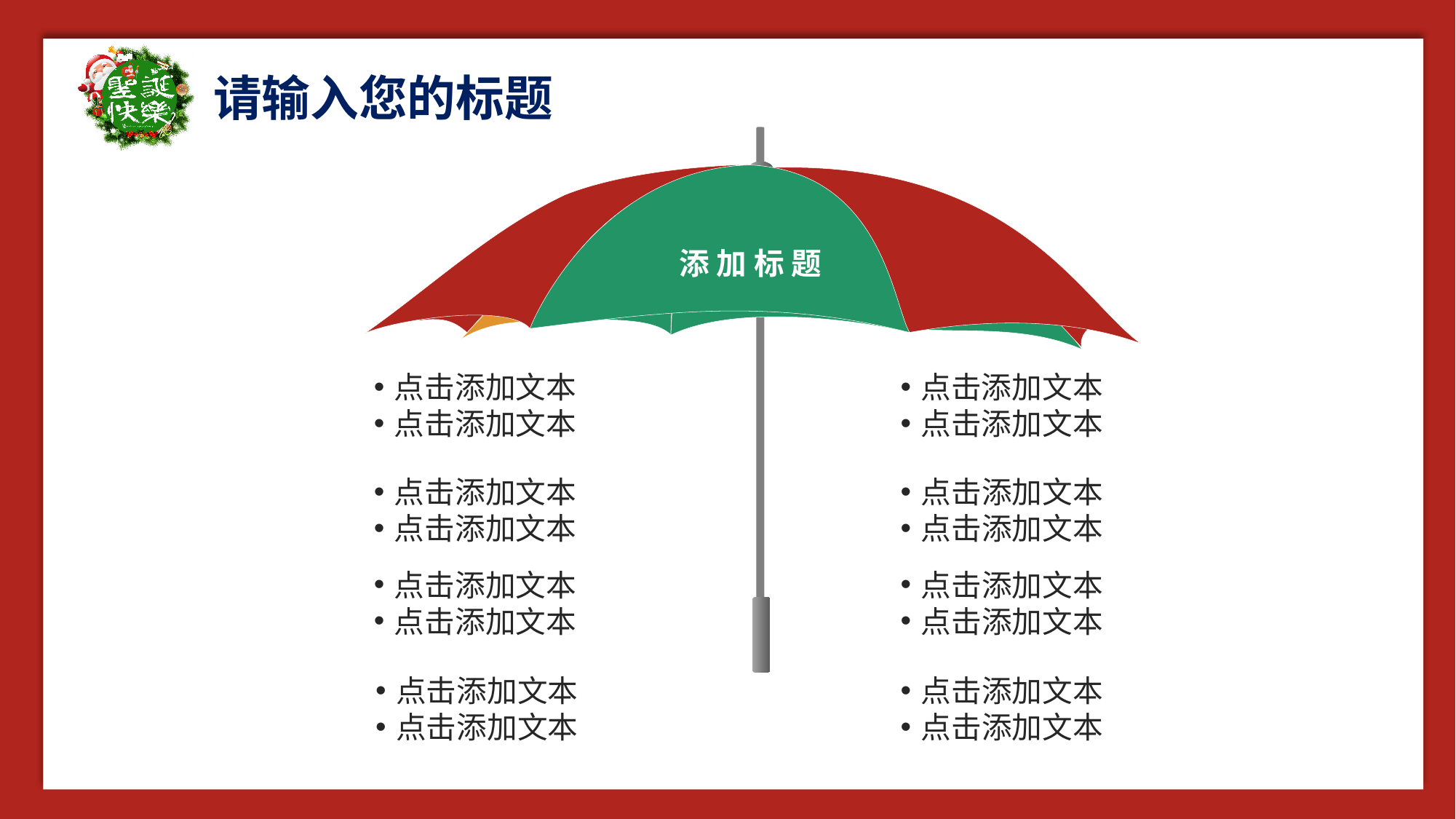

添 加 标 题
点击添加文本
点击添加文本
点击添加文本
点击添加文本
点击添加文本
点击添加文本
点击添加文本
点击添加文本
点击添加文本
点击添加文本
点击添加文本
点击添加文本
点击添加文本
点击添加文本
点击添加文本
点击添加文本